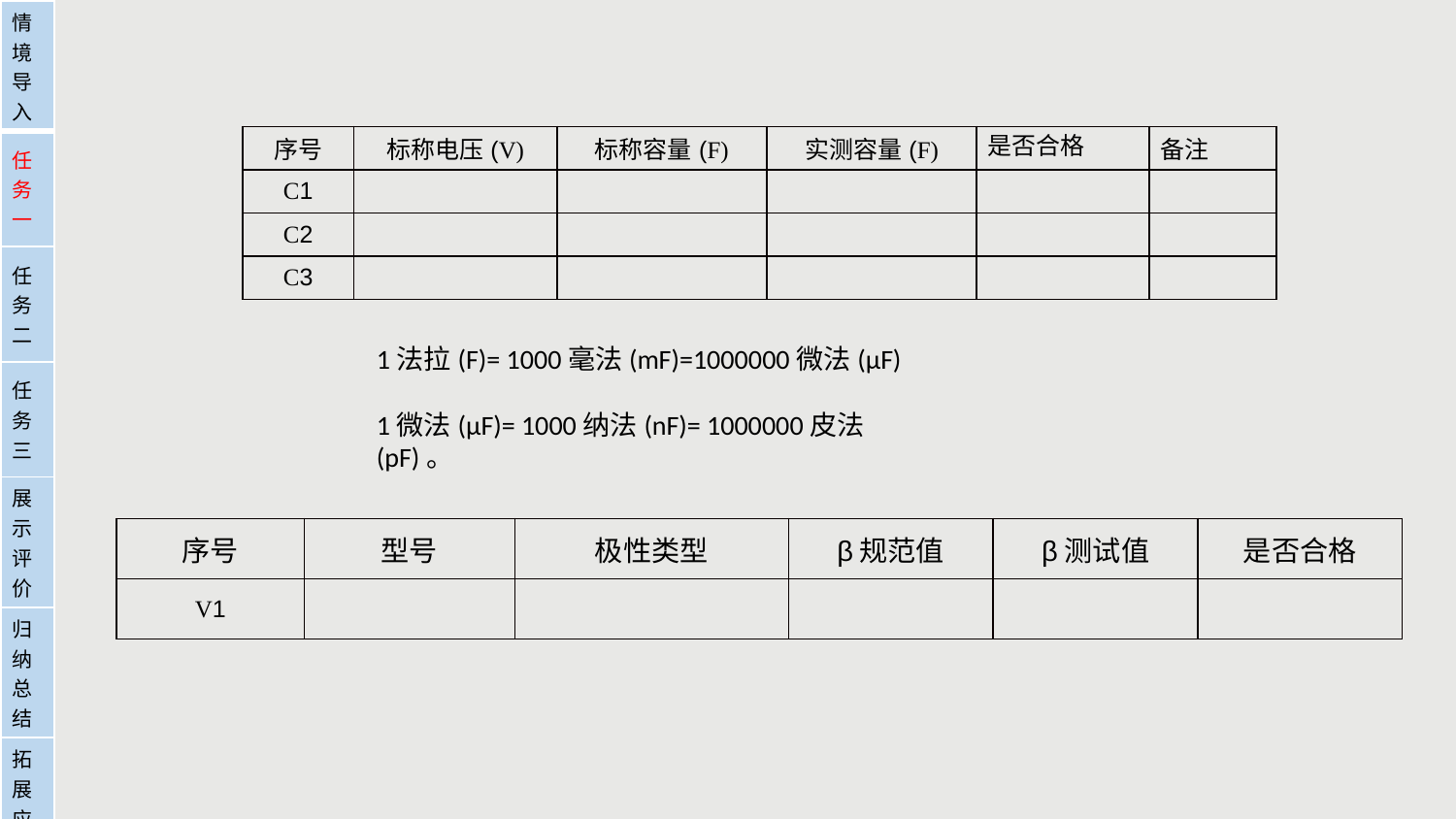

| 情境导入 |
| --- |
| 任务一 |
| 任务二 |
| 任务三 |
| 展示评价 |
| 归纳总结 |
| 拓展应用 |
| 序号 | 标称电压(V) | 标称容量(F) | 实测容量(F) | 是否合格 | 备注 |
| --- | --- | --- | --- | --- | --- |
| C1 |  |  |  |  |  |
| C2 |  |  |  |  |  |
| C3 |  |  |  |  |  |
1法拉(F)= 1000毫法(mF)=1000000微法(μF)

1微法(μF)= 1000纳法(nF)= 1000000皮法(pF)。
| 序号 | 型号 | 极性类型 | β规范值 | β测试值 | 是否合格 |
| --- | --- | --- | --- | --- | --- |
| V1 |  |  |  |  |  |